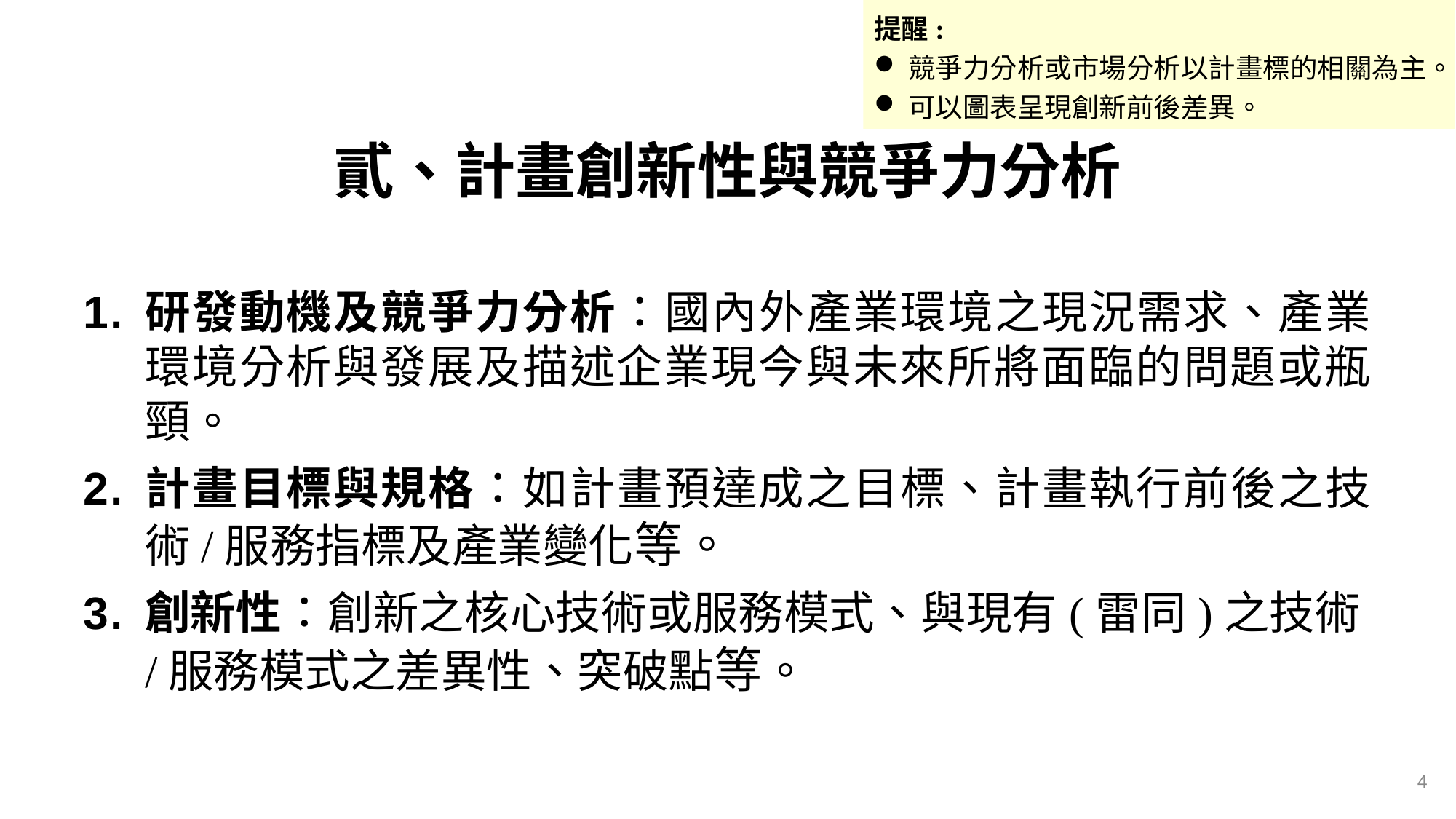

提醒:
競爭力分析或市場分析以計畫標的相關為主。
可以圖表呈現創新前後差異。
# 貳、計畫創新性與競爭力分析
研發動機及競爭力分析：國內外產業環境之現況需求、產業環境分析與發展及描述企業現今與未來所將面臨的問題或瓶頸。
計畫目標與規格：如計畫預達成之目標、計畫執行前後之技術/服務指標及產業變化等。
創新性：創新之核心技術或服務模式、與現有(雷同)之技術/服務模式之差異性、突破點等。
4